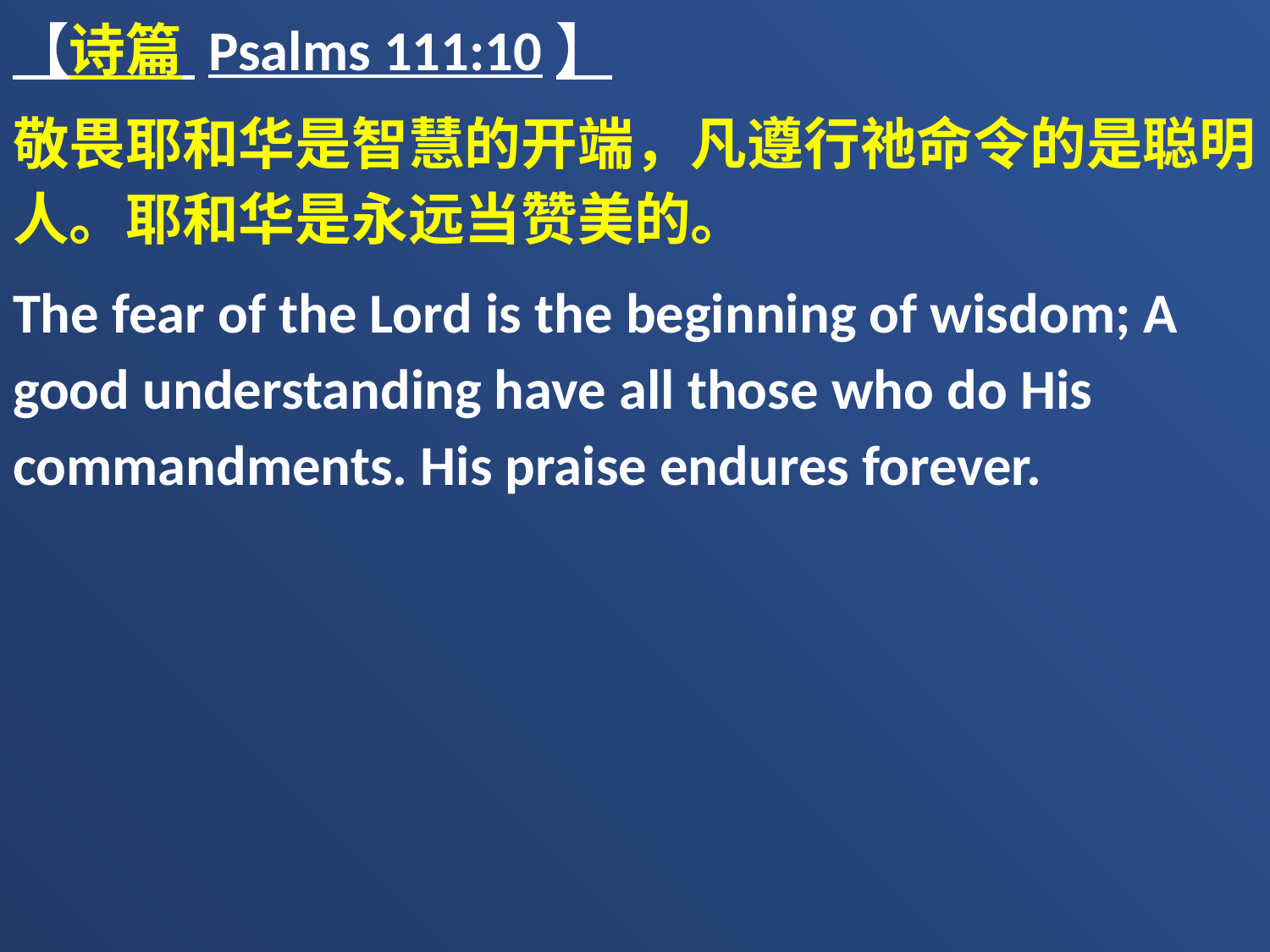

【诗篇 Psalms 111:10】
敬畏耶和华是智慧的开端，凡遵行祂命令的是聪明人。耶和华是永远当赞美的。
The fear of the Lord is the beginning of wisdom; A good understanding have all those who do His commandments. His praise endures forever.